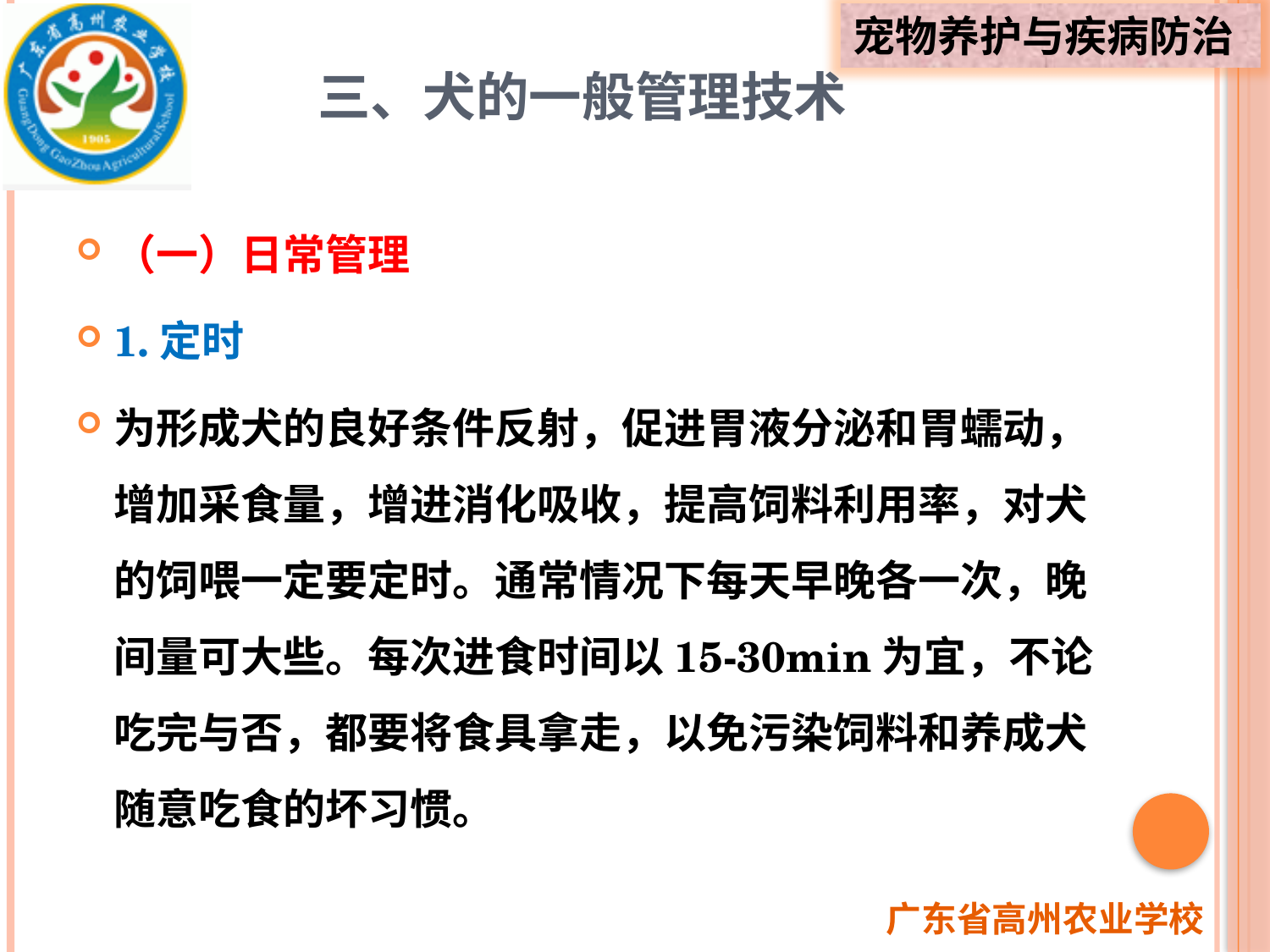

# 三、犬的一般管理技术
（一）日常管理
1.定时
为形成犬的良好条件反射，促进胃液分泌和胃蠕动，增加采食量，增进消化吸收，提高饲料利用率，对犬的饲喂一定要定时。通常情况下每天早晚各一次，晚间量可大些。每次进食时间以15-30min为宜，不论吃完与否，都要将食具拿走，以免污染饲料和养成犬随意吃食的坏习惯。